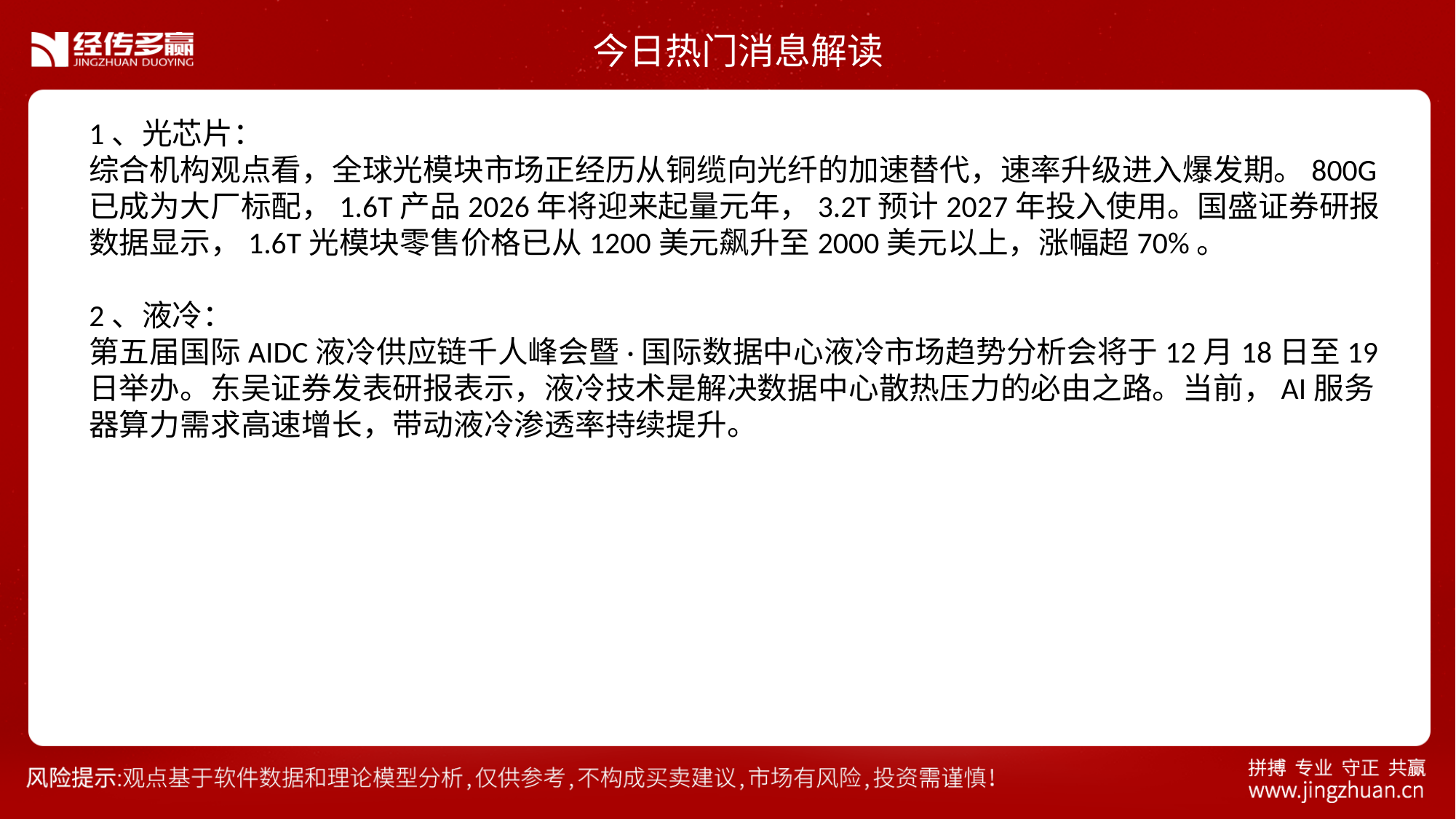

今日热门消息解读
1、光芯片：
综合机构观点看，全球光模块市场正经历从铜缆向光纤的加速替代，速率升级进入爆发期。800G已成为大厂标配，1.6T产品2026年将迎来起量元年，3.2T预计2027年投入使用。国盛证券研报数据显示，1.6T光模块零售价格已从1200美元飙升至2000美元以上，涨幅超70%。

2、液冷：
第五届国际AIDC液冷供应链千人峰会暨·国际数据中心液冷市场趋势分析会将于12月18日至19日举办。东吴证券发表研报表示，液冷技术是解决数据中心散热压力的必由之路。当前，AI服务器算力需求高速增长，带动液冷渗透率持续提升。